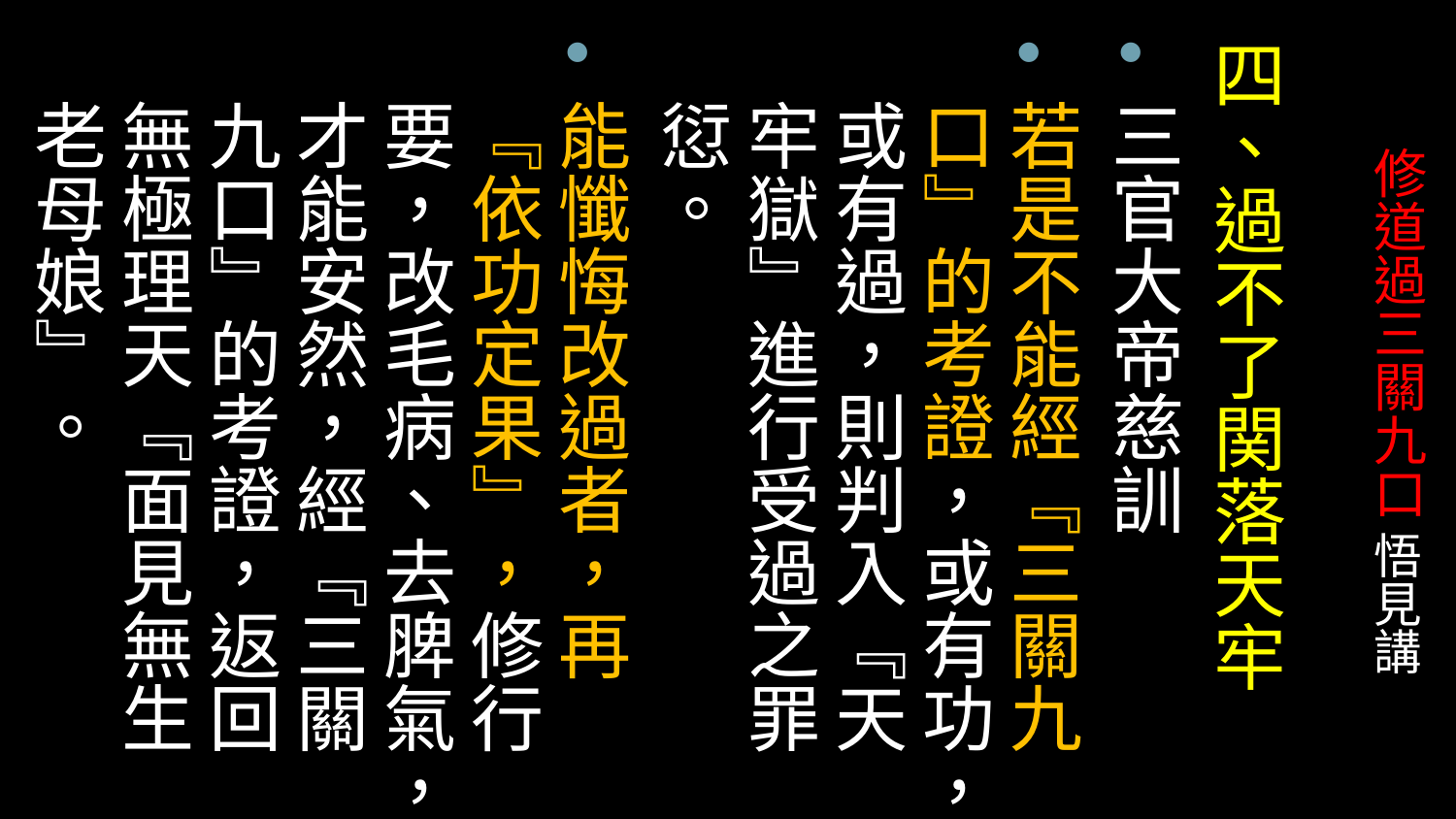

四、過不了関落天牢
三官大帝慈訓
若是不能經『三關九口』的考證，或有功，或有過，則判入『天牢獄』進行受過之罪愆。
能懺悔改過者，再『依功定果』，修行要，改毛病、去脾氣，才能安然，經『三關九口』的考證，返回無極理天『面見無生老母娘』。
# 修道過三關九口 悟見講